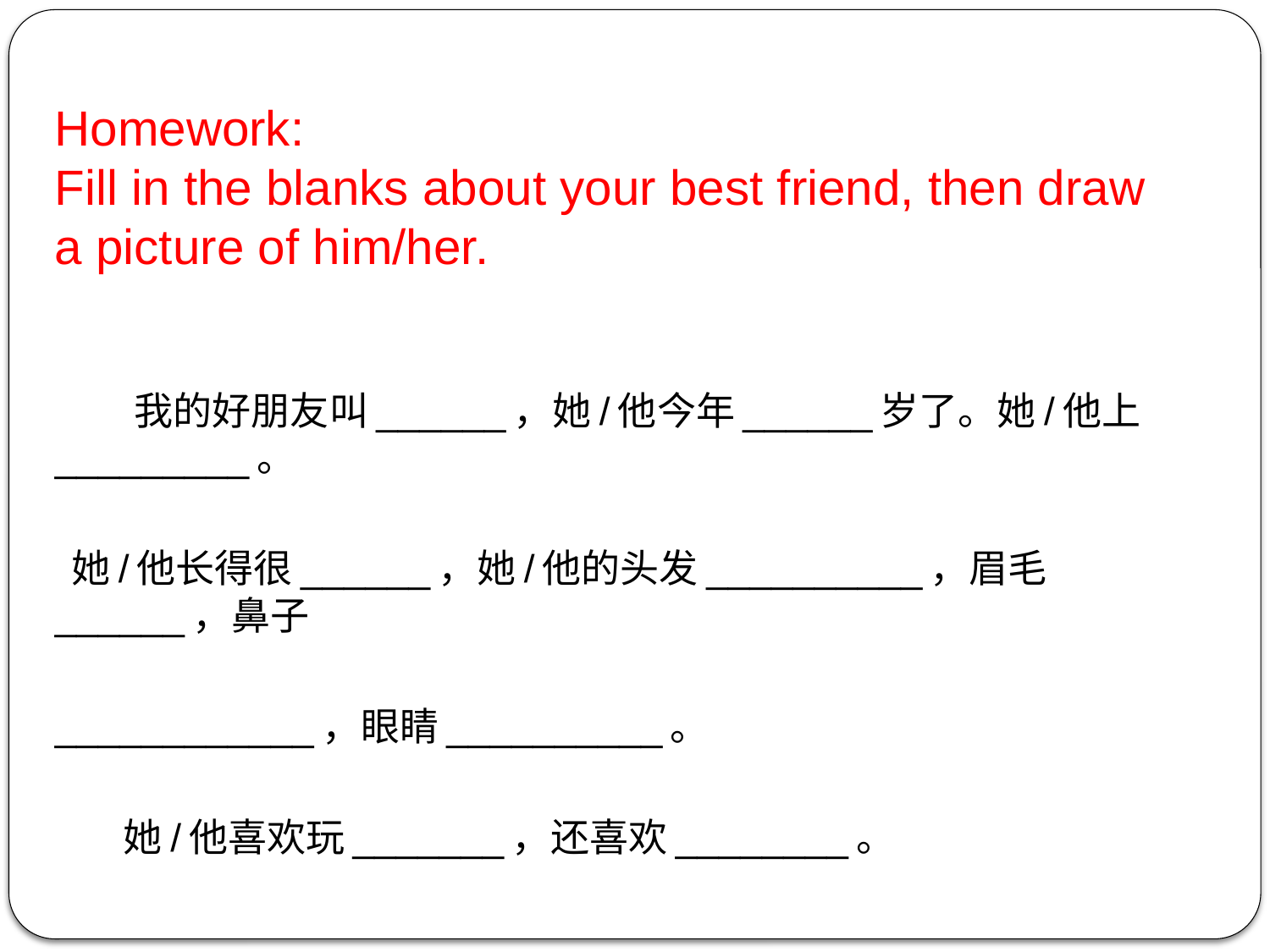

# Homework: Fill in the blanks about your best friend, then draw a picture of him/her.

         我的好朋友叫______，她/他今年______岁了。她/他上_________。

 她/他长得很______，她/他的头发__________，眉毛______，鼻子

____________，眼睛__________。

       她/他喜欢玩_______，还喜欢________。